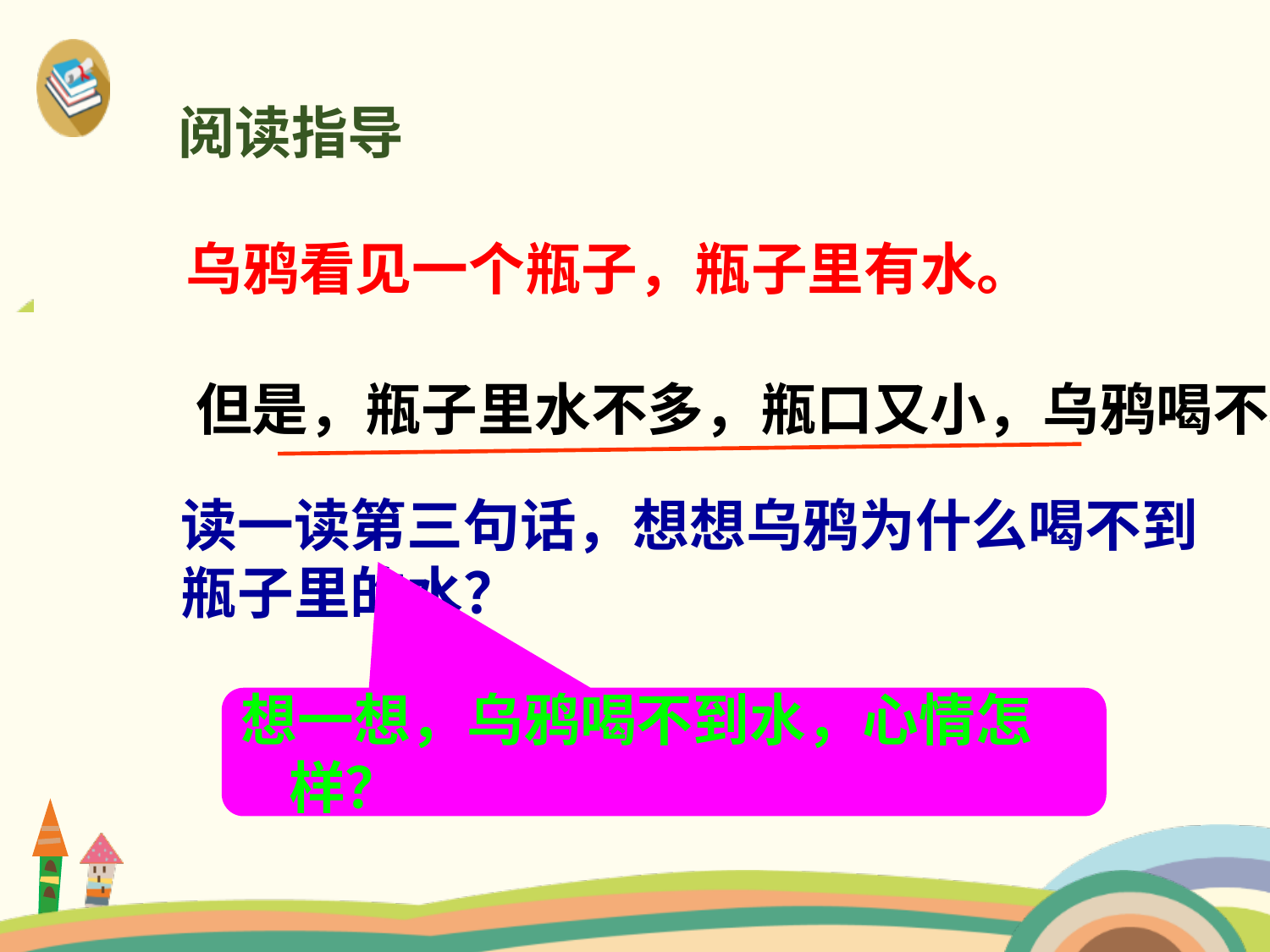

阅读指导
乌鸦看见一个瓶子，瓶子里有水。
但是，瓶子里水不多，瓶口又小，乌鸦喝不着水。

读一读第三句话，想想乌鸦为什么喝不到瓶子里的水？
想一想，乌鸦喝不到水，心情怎样？